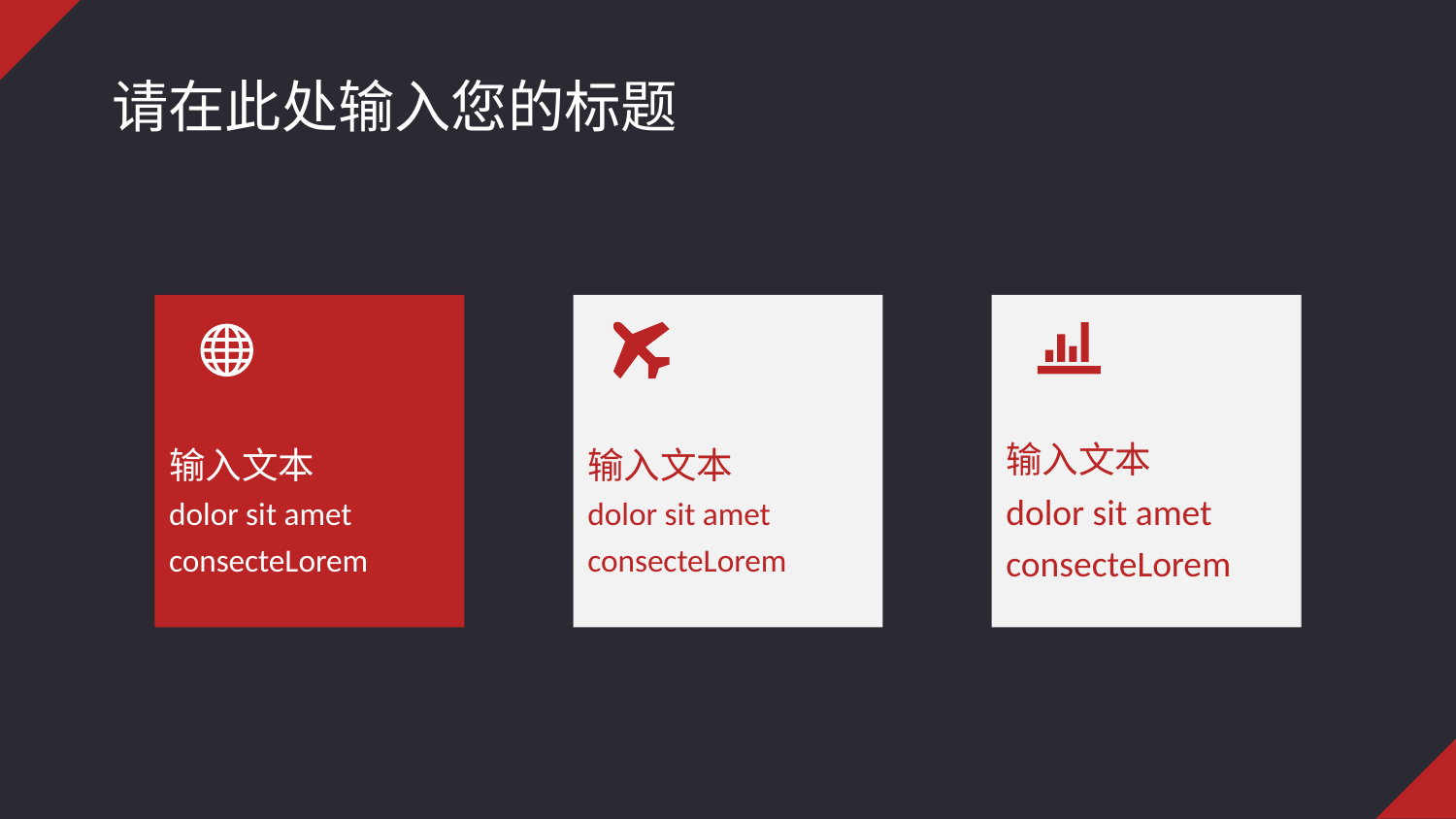

# 请在此处输入您的标题
输入文本
dolor sit amet consecteLorem
输入文本
dolor sit amet consecteLorem
输入文本
dolor sit amet consecteLorem